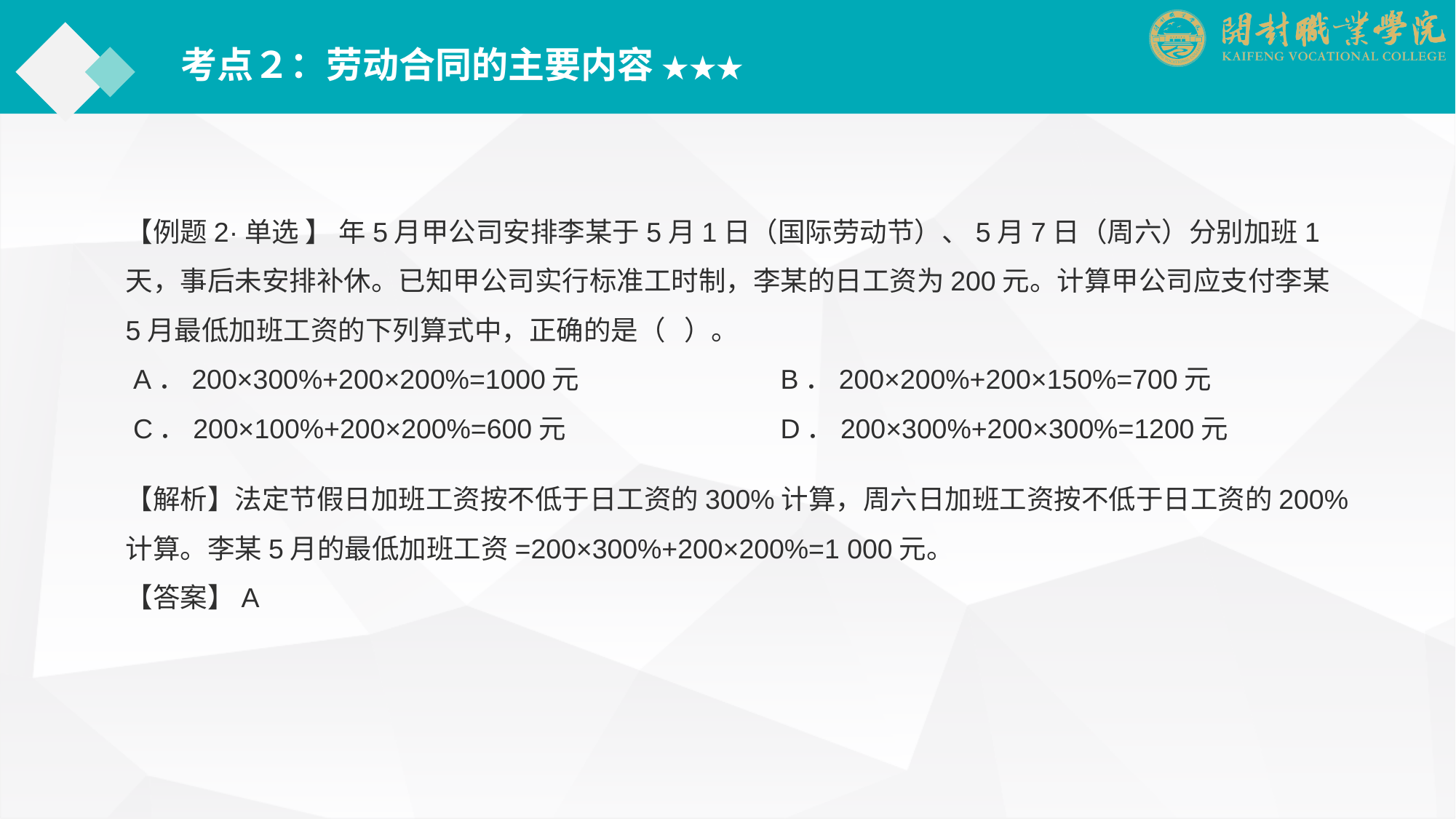

考点２：劳动合同的主要内容 ★★★
【例题2·单选 】 年5月甲公司安排李某于5月1日（国际劳动节）、5月7日（周六）分别加班1天，事后未安排补休。已知甲公司实行标准工时制，李某的日工资为200元。计算甲公司应支付李某5月最低加班工资的下列算式中，正确的是（   ）。
 A．200×300%+200×200%=1000元		B．200×200%+200×150%=700元
 C．200×100%+200×200%=600元		D．200×300%+200×300%=1200元
【解析】法定节假日加班工资按不低于日工资的300%计算，周六日加班工资按不低于日工资的200%计算。李某5月的最低加班工资=200×300%+200×200%=1 000元。
【答案】A